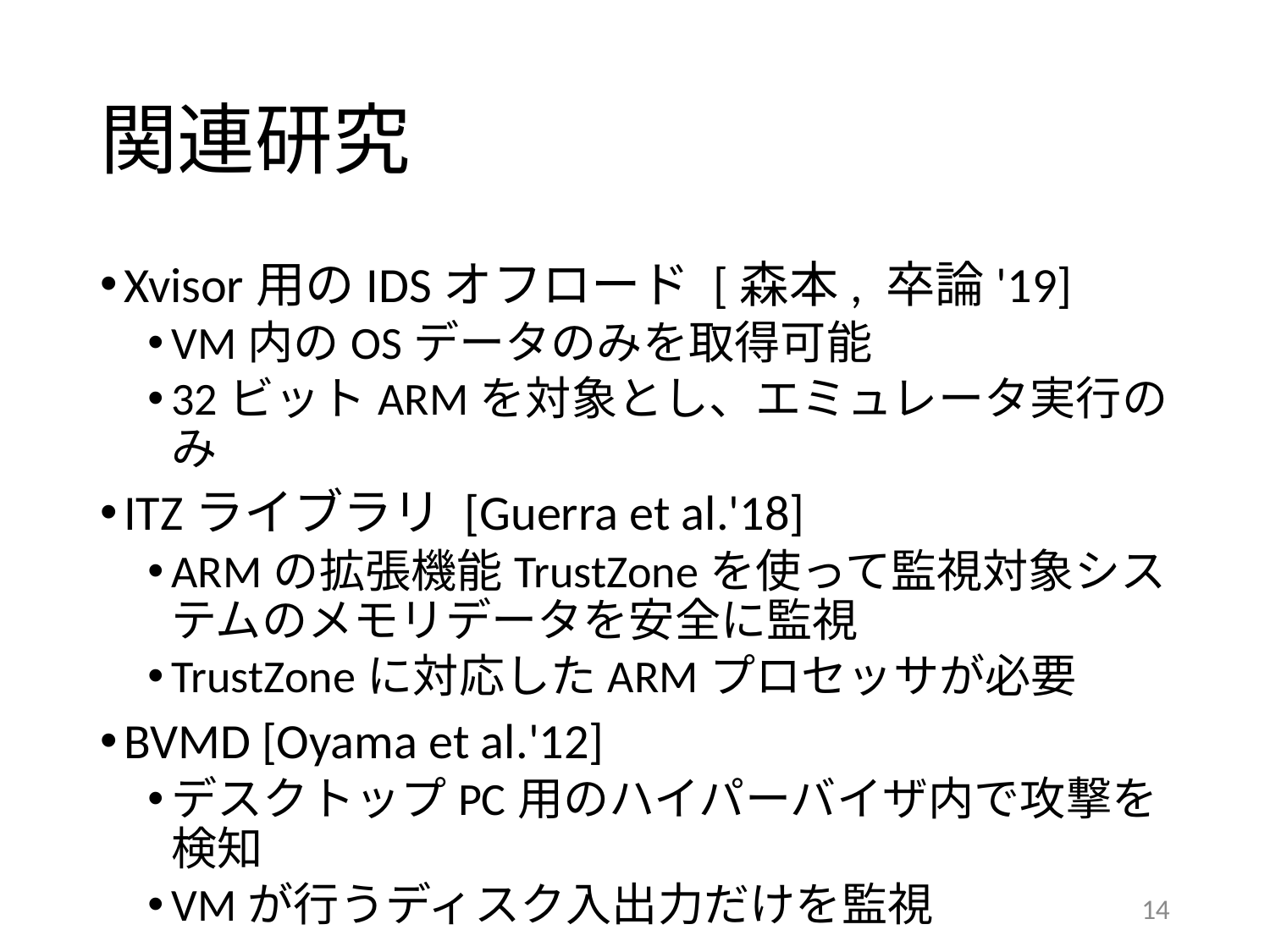

# 関連研究
Xvisor用のIDSオフロード [森本, 卒論'19]
VM内のOSデータのみを取得可能
32ビットARMを対象とし、エミュレータ実行のみ
ITZライブラリ [Guerra et al.'18]
ARMの拡張機能TrustZoneを使って監視対象システムのメモリデータを安全に監視
TrustZoneに対応したARMプロセッサが必要
BVMD [Oyama et al.'12]
デスクトップPC用のハイパーバイザ内で攻撃を検知
VMが行うディスク入出力だけを監視
14